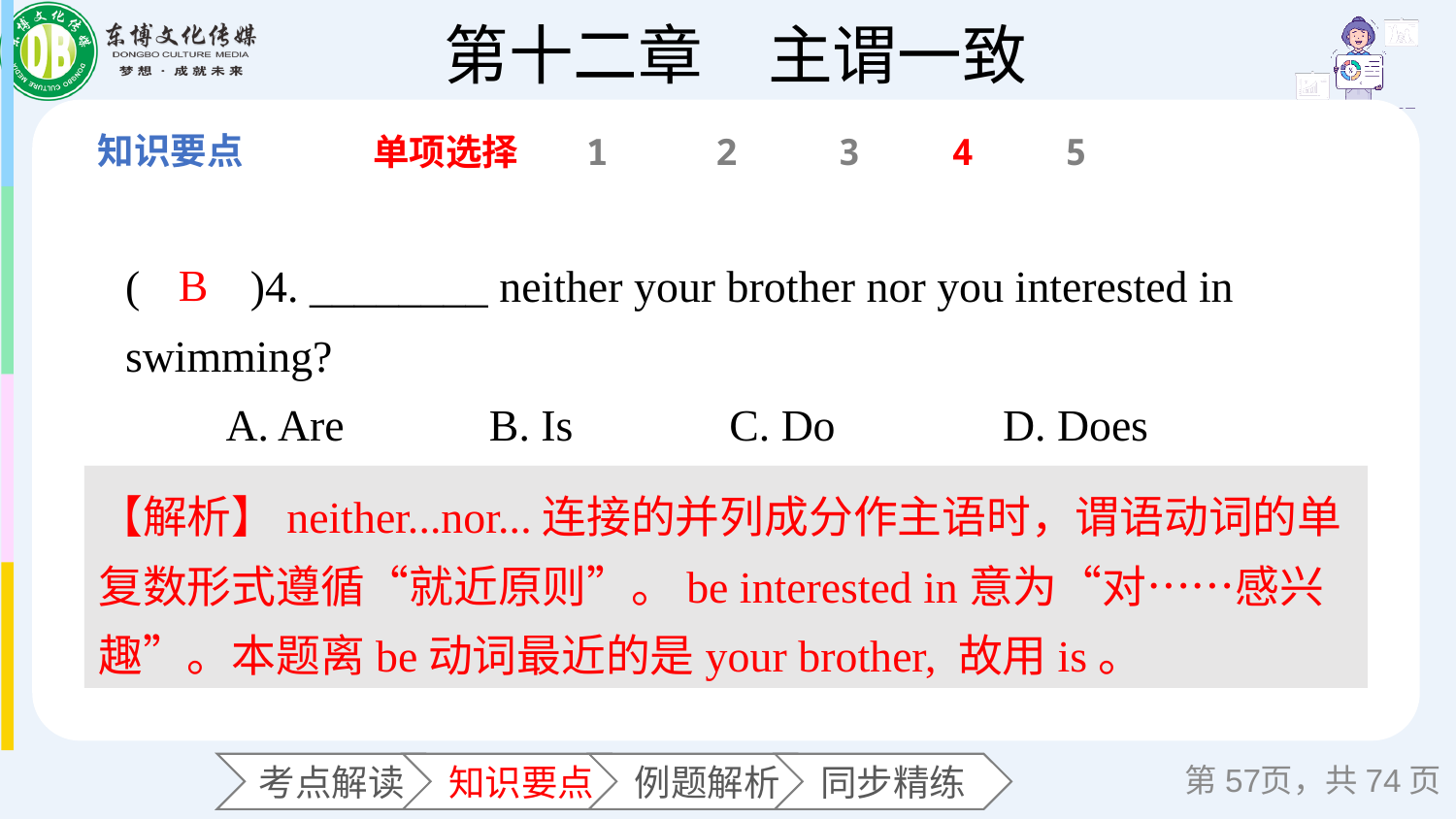

单项选择
1
2
3
4
5
(　　)4. ________ neither your brother nor you interested in swimming?
         A. Are             B. Is              C. Do               D. Does
 B
【解析】neither...nor...连接的并列成分作主语时，谓语动词的单复数形式遵循“就近原则”。be interested in意为“对……感兴趣”。本题离be动词最近的是your brother, 故用is。
第57页，共74页